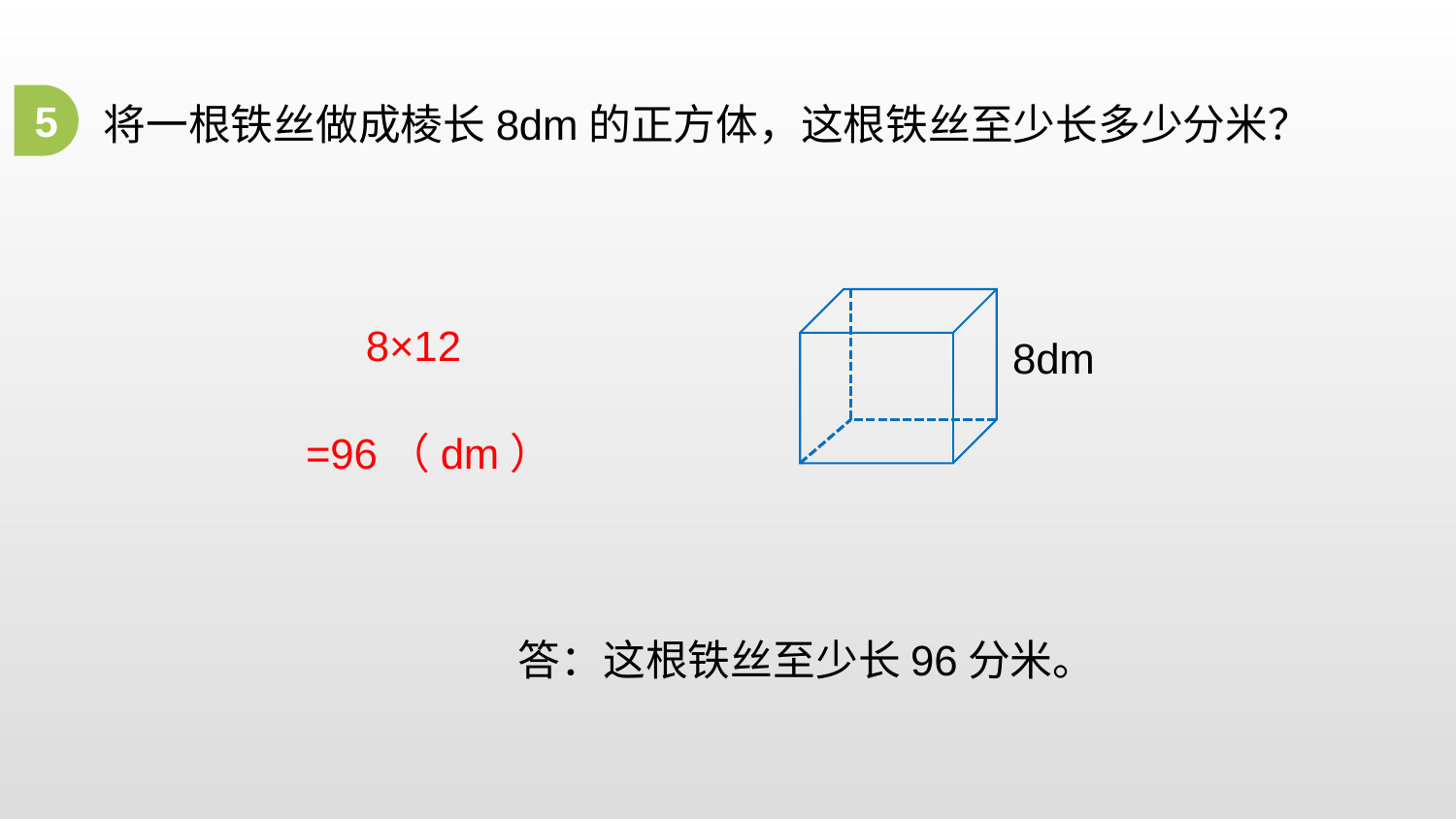

5
将一根铁丝做成棱长8dm的正方体，这根铁丝至少长多少分米？

8×12
8dm
=96（dm）
答：这根铁丝至少长96分米。